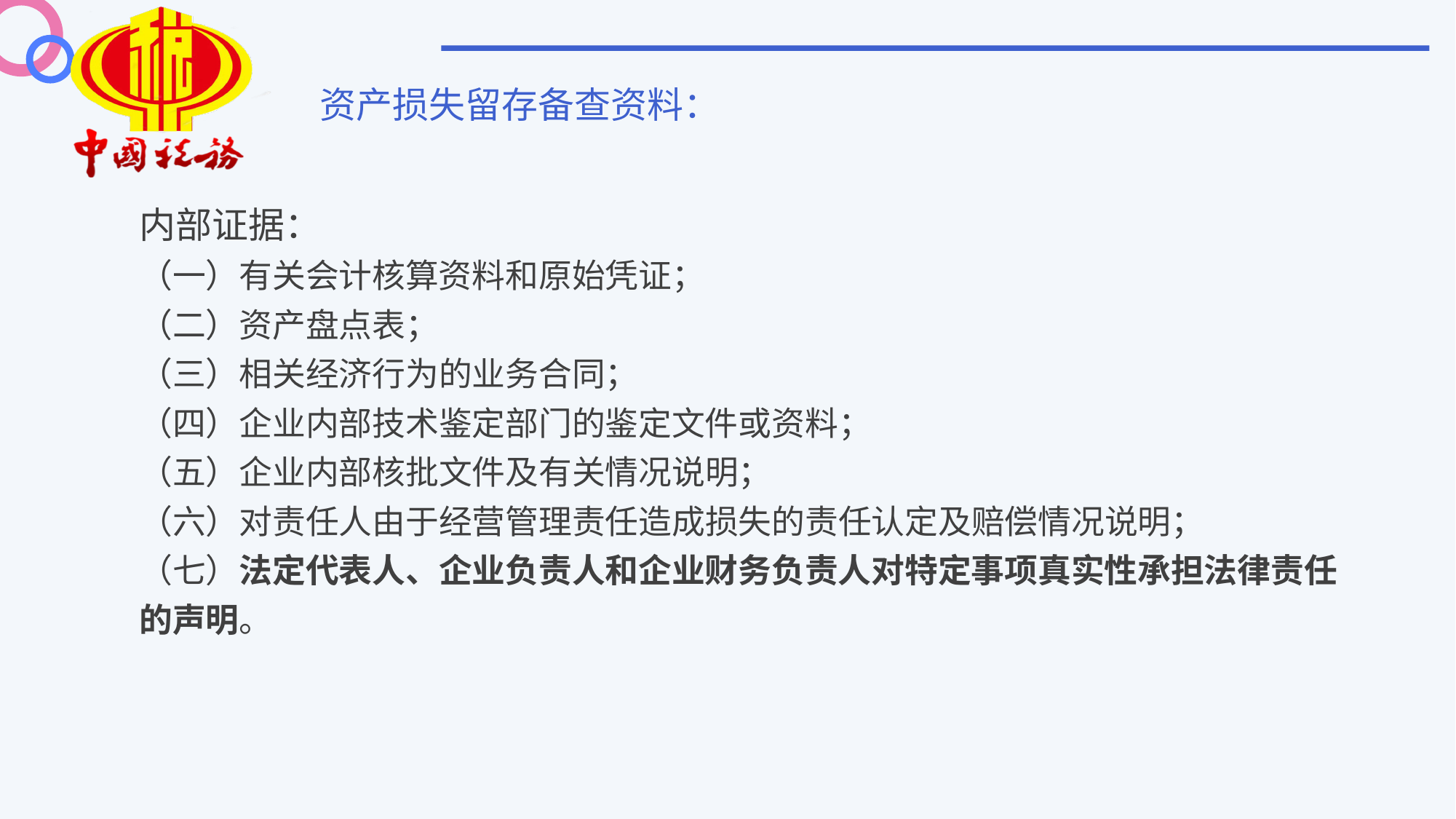

资产损失留存备查资料：

内部证据：
（一）有关会计核算资料和原始凭证；
（二）资产盘点表；
（三）相关经济行为的业务合同；
（四）企业内部技术鉴定部门的鉴定文件或资料；
（五）企业内部核批文件及有关情况说明；
（六）对责任人由于经营管理责任造成损失的责任认定及赔偿情况说明；
（七）法定代表人、企业负责人和企业财务负责人对特定事项真实性承担法律责任的声明。